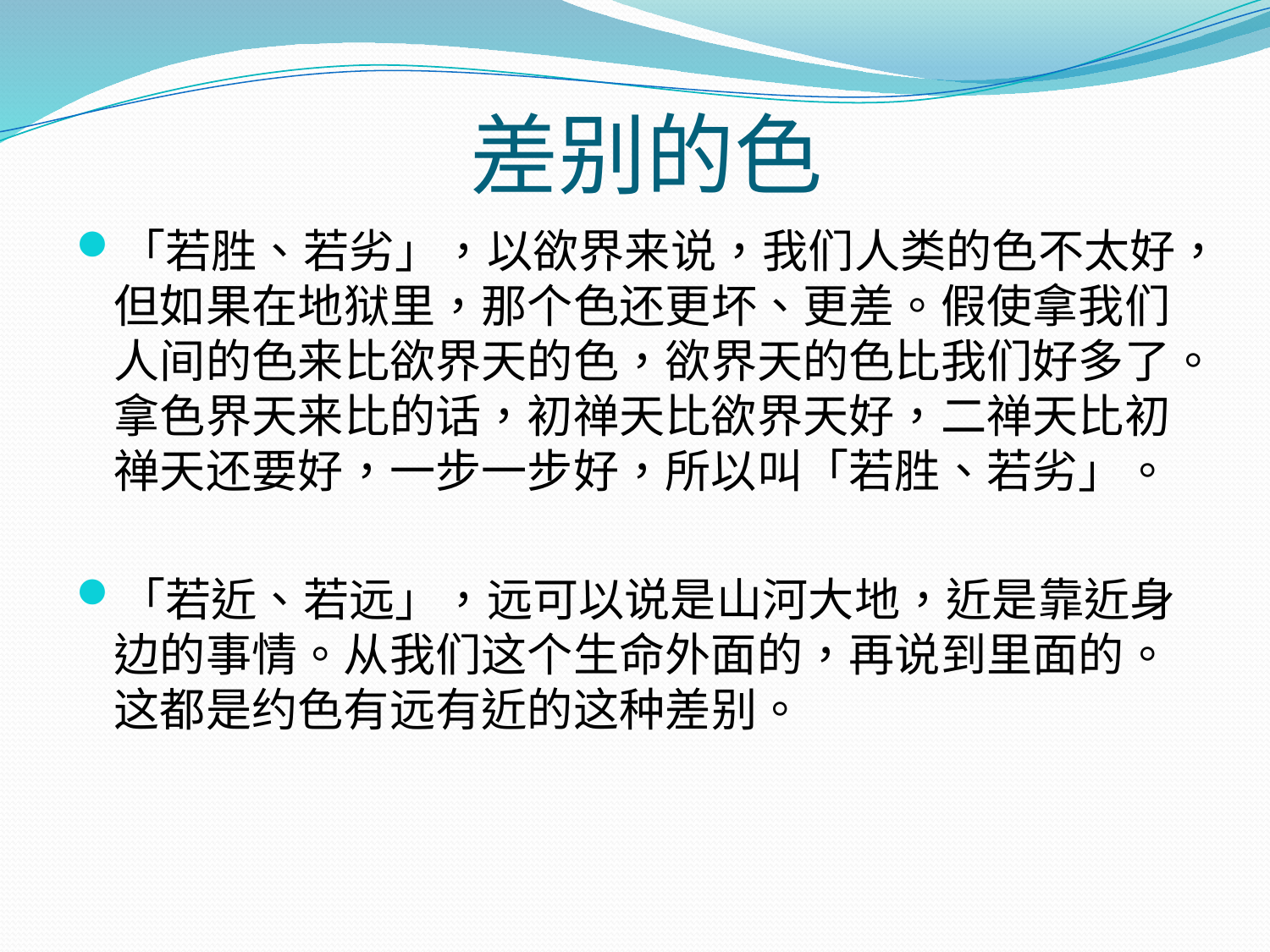

# 差别的色
「若胜、若劣」，以欲界来说，我们人类的色不太好，但如果在地狱里，那个色还更坏、更差。假使拿我们人间的色来比欲界天的色，欲界天的色比我们好多了。拿色界天来比的话，初禅天比欲界天好，二禅天比初禅天还要好，一步一步好，所以叫「若胜、若劣」。

「若近、若远」，远可以说是山河大地，近是靠近身边的事情。从我们这个生命外面的，再说到里面的。这都是约色有远有近的这种差别。